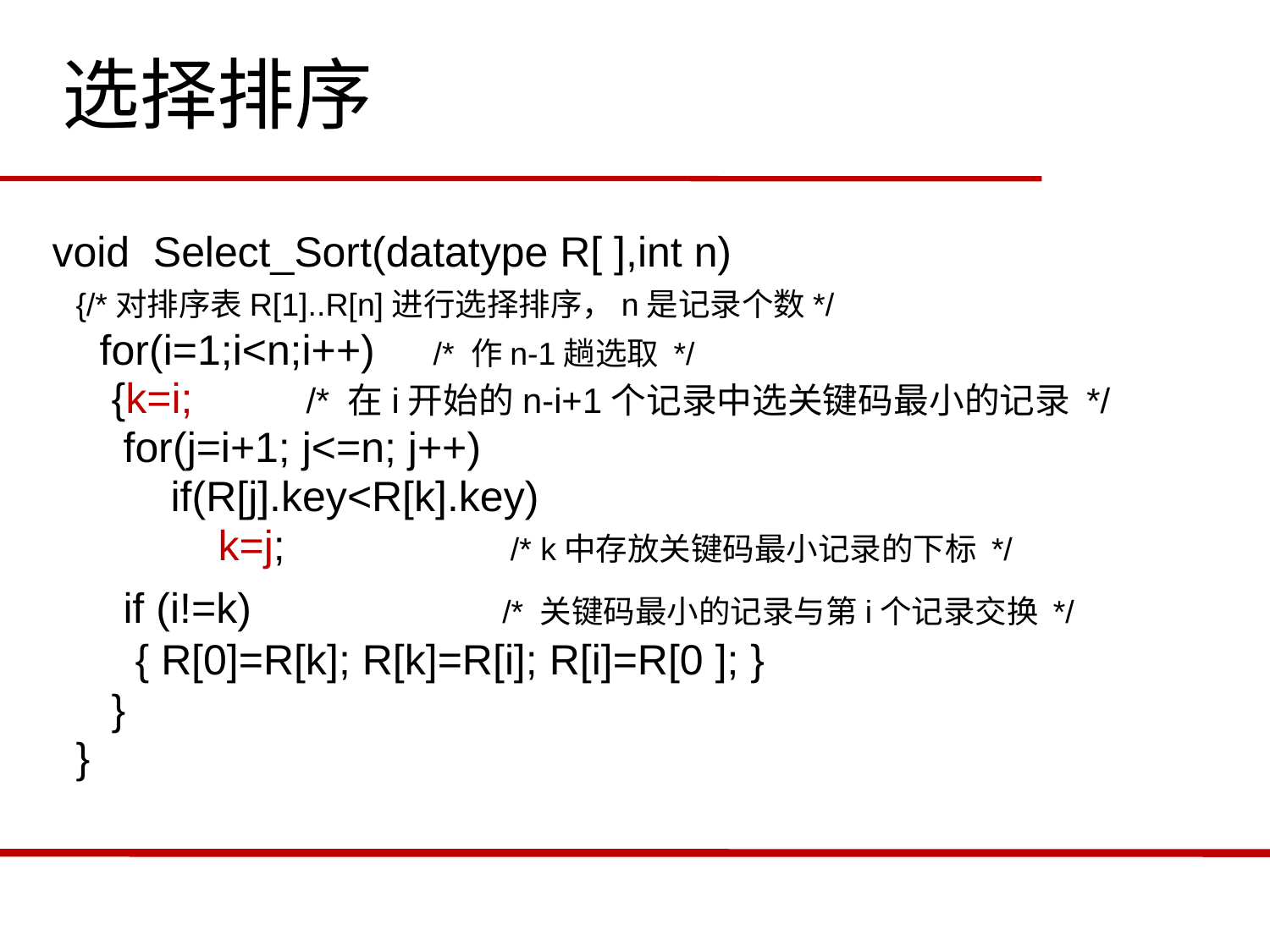

选择排序
void  Select_Sort(datatype R[ ],int n)
  {/*对排序表R[1]..R[n]进行选择排序，n是记录个数*/
    for(i=1;i<n;i++)  	/* 作n-1趟选取 */
     {k=i;     	/* 在i开始的n-i+1个记录中选关键码最小的记录 */
      for(j=i+1; j<=n; j++)
          if(R[j].key<R[k].key)
              k=j;                   /* k中存放关键码最小记录的下标 */
      if (i!=k)                /* 关键码最小的记录与第i个记录交换 */
       { R[0]=R[k]; R[k]=R[i]; R[i]=R[0 ]; }
     }
  }